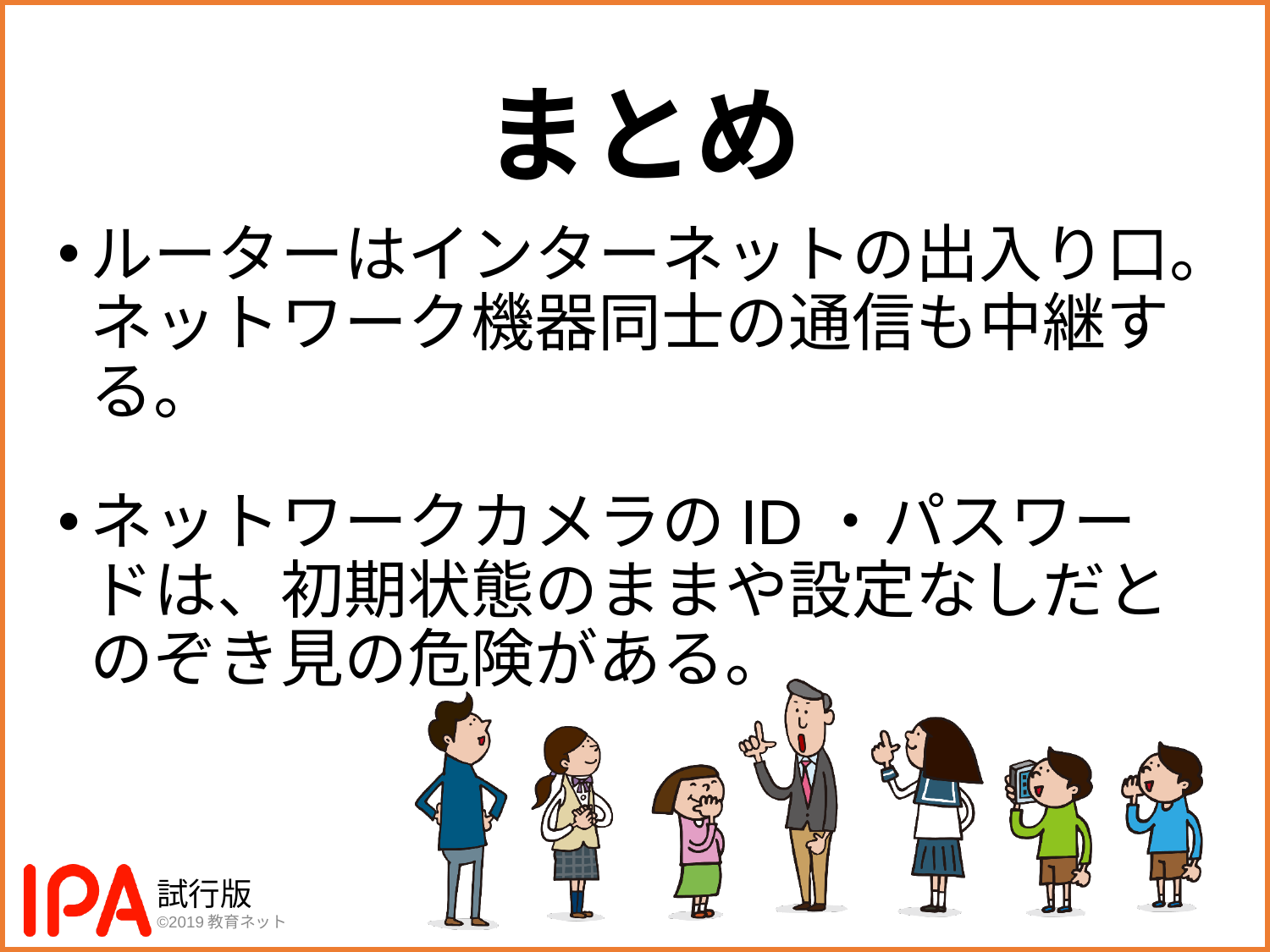

ルーターはインターネットの出入り口。ネットワーク機器同士の通信も中継する。

ネットワークカメラのID・パスワードは、初期状態のままや設定なしだと
のぞき見の危険がある。